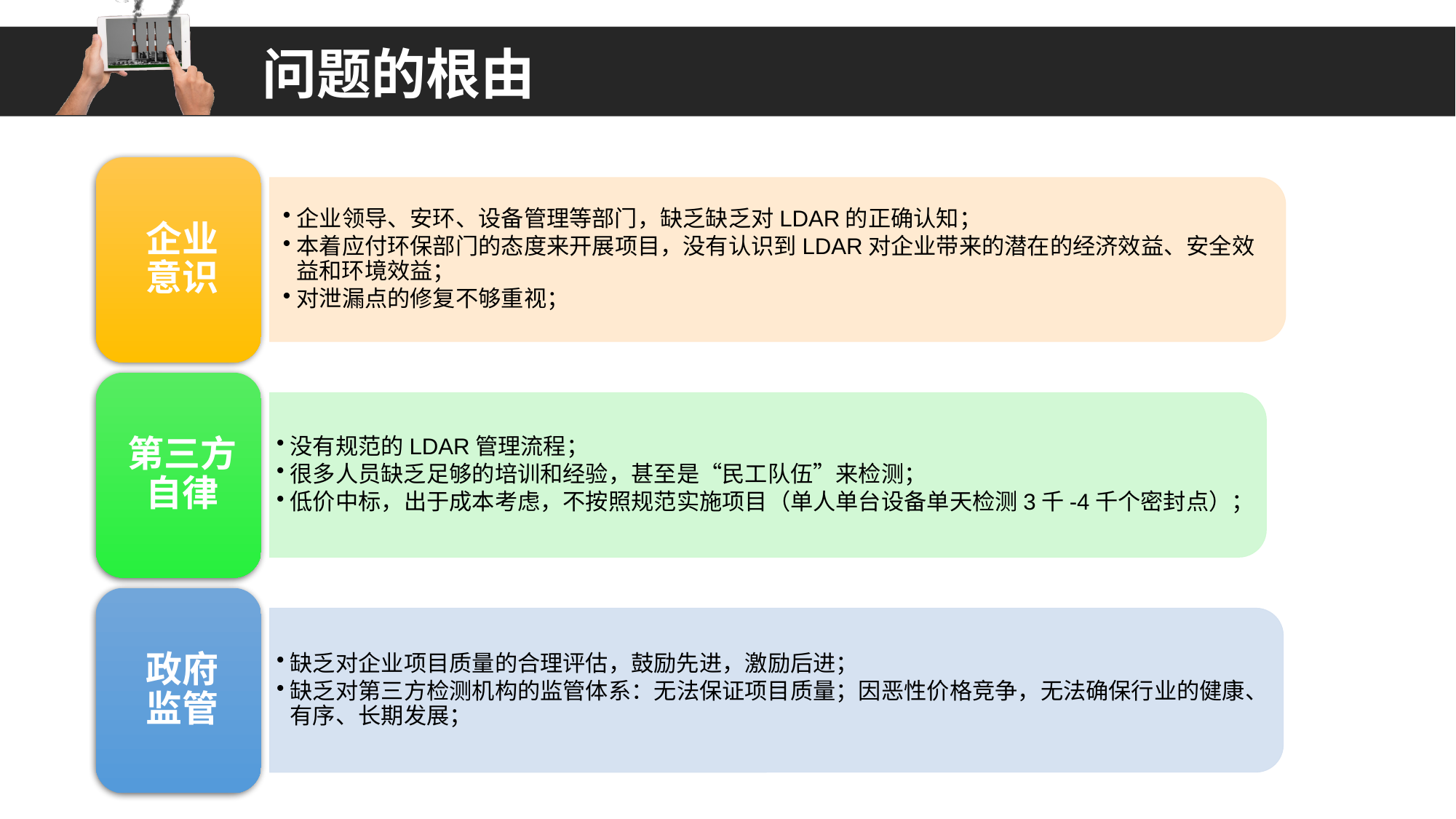

问题的根由
企业领导、安环、设备管理等部门，缺乏缺乏对LDAR的正确认知；
本着应付环保部门的态度来开展项目，没有认识到LDAR对企业带来的潜在的经济效益、安全效益和环境效益；
对泄漏点的修复不够重视；
企业
意识
没有规范的LDAR管理流程；
很多人员缺乏足够的培训和经验，甚至是“民工队伍”来检测；
低价中标，出于成本考虑，不按照规范实施项目（单人单台设备单天检测3千-4千个密封点）；
第三方自律
缺乏对企业项目质量的合理评估，鼓励先进，激励后进；
缺乏对第三方检测机构的监管体系：无法保证项目质量；因恶性价格竞争，无法确保行业的健康、有序、长期发展；
政府
监管